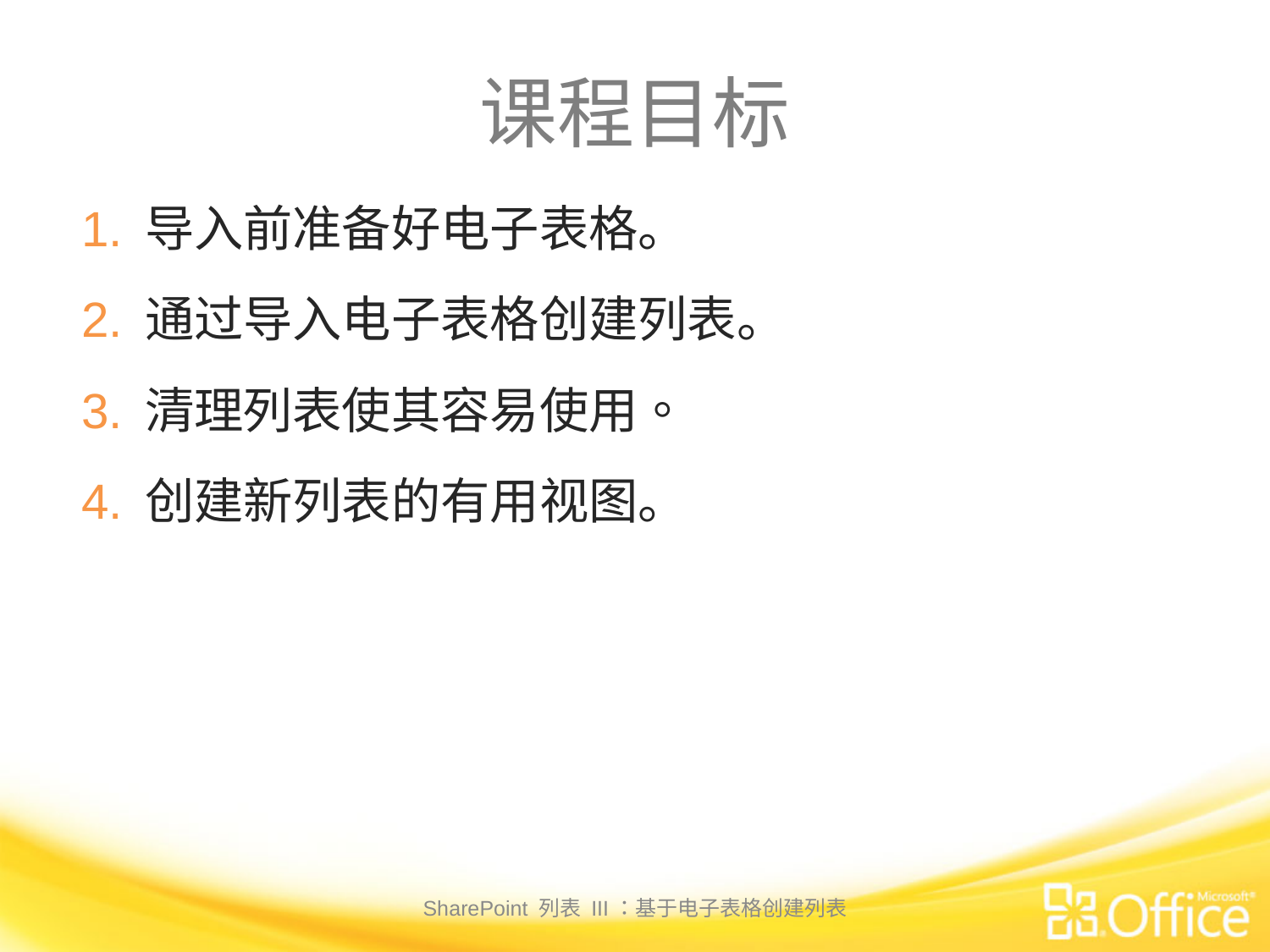

# 课程目标
导入前准备好电子表格。
通过导入电子表格创建列表。
清理列表使其容易使用。
创建新列表的有用视图。
SharePoint 列表 III：基于电子表格创建列表